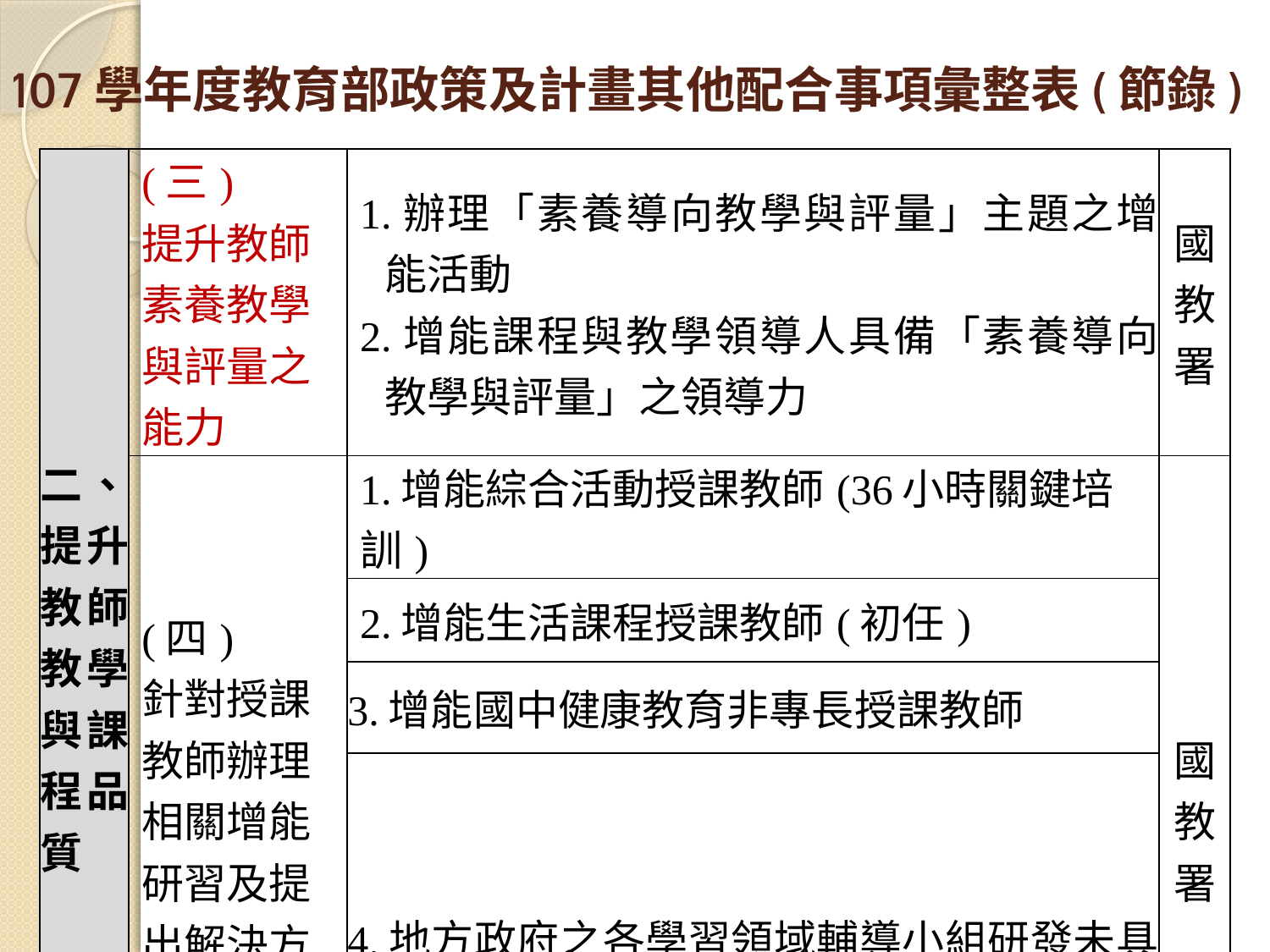

# 107學年度教育部政策及計畫其他配合事項彙整表(節錄)
| 二、提升教師教學與課程品質 | (三) 提升教師素養教學與評量之能力 | 1.辦理「素養導向教學與評量」主題之增能活動 2.增能課程與教學領導人具備「素養導向教學與評量」之領導力 | 國教署 |
| --- | --- | --- | --- |
|  | (四) 針對授課教師辦理相關增能研習及提出解決方案 | 1.增能綜合活動授課教師(36小時關鍵培訓) | 國教署 |
|  |  | 2.增能生活課程授課教師(初任) |  |
|  |  | 3.增能國中健康教育非專長授課教師 |  |
|  |  | 4.地方政府之各學習領域輔導小組研發未具該專長教師之增能課程並推動辦理 |  |